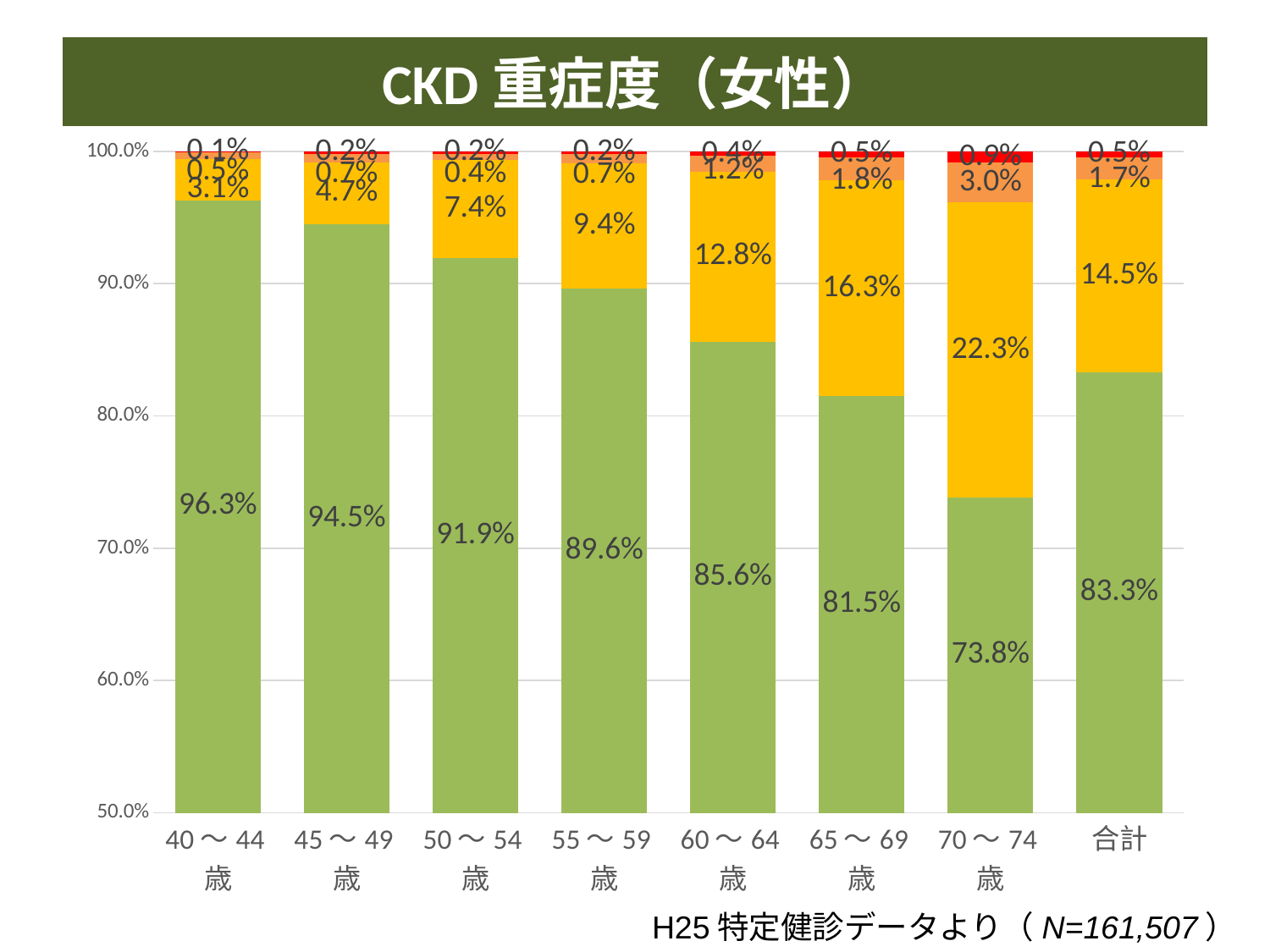

CKD重症度（女性）

### Chart

| Category | 緑 | 黄 | オレンジ | 赤 |
|---|---|---|---|---|
| 40～44歳 | 0.9630592166326354 | 0.03127900501206618 | 0.004733617969185078 | 0.0009281603861147226 |
| 45～49歳 | 0.944798724591472 | 0.046632124352331744 | 0.00677560781187725 | 0.0017935432443204463 |
| 50～54歳 | 0.9193609022556392 | 0.07396616541353383 | 0.004417293233082716 | 0.0022556390977443645 |
| 55～59歳 | 0.8964308704670624 | 0.0941992704384522 | 0.007009512910378381 | 0.0023603461841070032 |
| 60～64歳 | 0.8561507936507948 | 0.12835249042145594 | 0.011836343732895459 | 0.0036603721948549606 |
| 65～69歳 | 0.8150995001414697 | 0.1627605394699614 | 0.017636517966613224 | 0.004503442421956052 |
| 70～74歳 | 0.7381616852718766 | 0.22305995678790086 | 0.030068419157364065 | 0.008709938782859198 |
| 合計 | 0.8332022760623379 | 0.14534973716309546 | 0.016680391561975663 | 0.004767595212591405 |
H25特定健診データより（N=161,507）